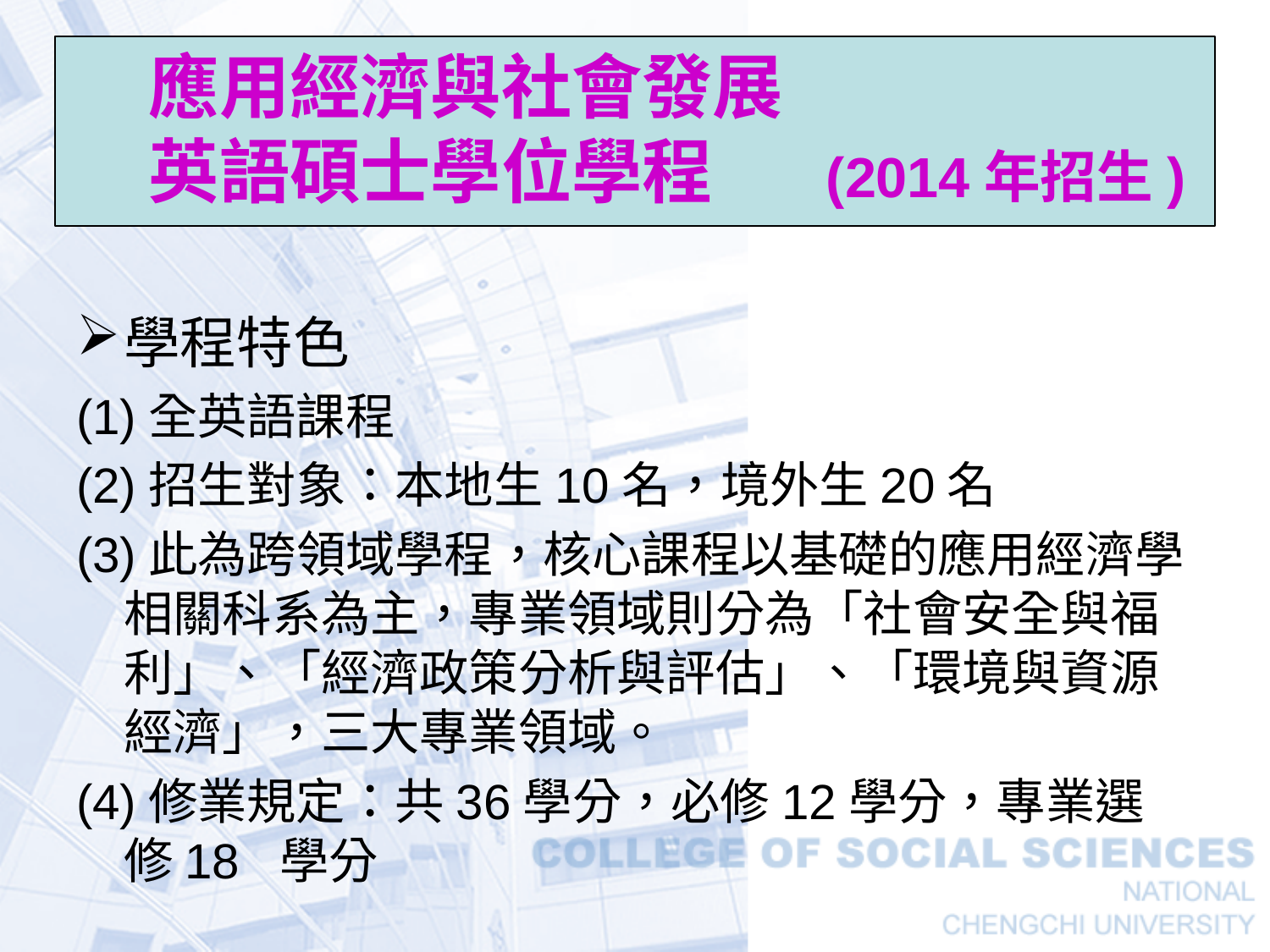

# 應用經濟與社會發展
    英語碩士學位學程      (2014年招生)

學程特色
(1)全英語課程
(2)招生對象：本地生10名，境外生20名
(3)此為跨領域學程，核心課程以基礎的應用經濟學相關科系為主，專業領域則分為「社會安全與福利」、「經濟政策分析與評估」、「環境與資源經濟」，三大專業領域。
(4)修業規定：共36學分，必修12學分，專業選修18  學分